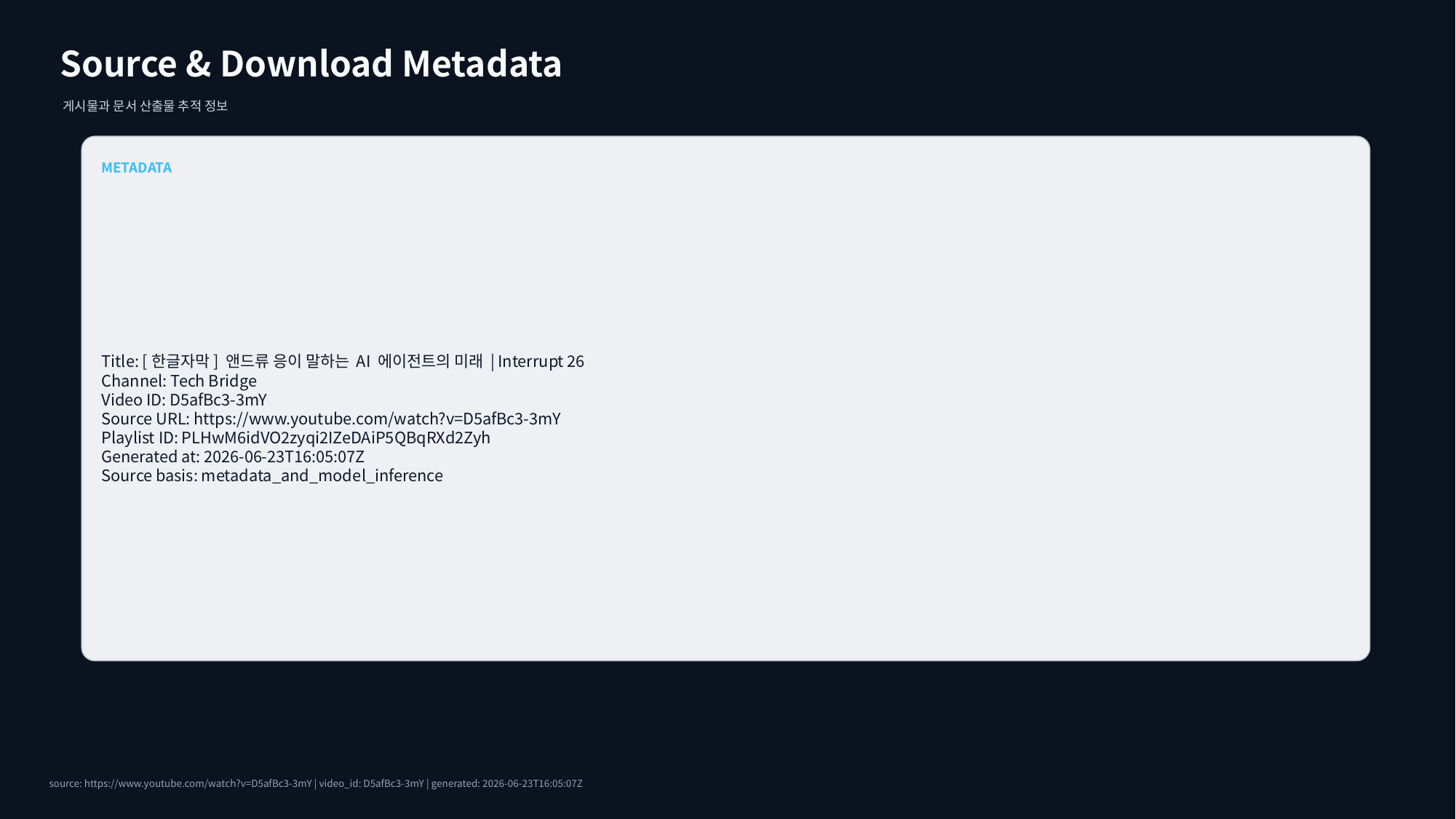

Source & Download Metadata
게시물과 문서 산출물 추적 정보

METADATA
Title: [한글자막] 앤드류 응이 말하는 AI 에이전트의 미래 | Interrupt 26
Channel: Tech Bridge
Video ID: D5afBc3-3mY
Source URL: https://www.youtube.com/watch?v=D5afBc3-3mY
Playlist ID: PLHwM6idVO2zyqi2IZeDAiP5QBqRXd2Zyh
Generated at: 2026-06-23T16:05:07Z
Source basis: metadata_and_model_inference
source: https://www.youtube.com/watch?v=D5afBc3-3mY | video_id: D5afBc3-3mY | generated: 2026-06-23T16:05:07Z